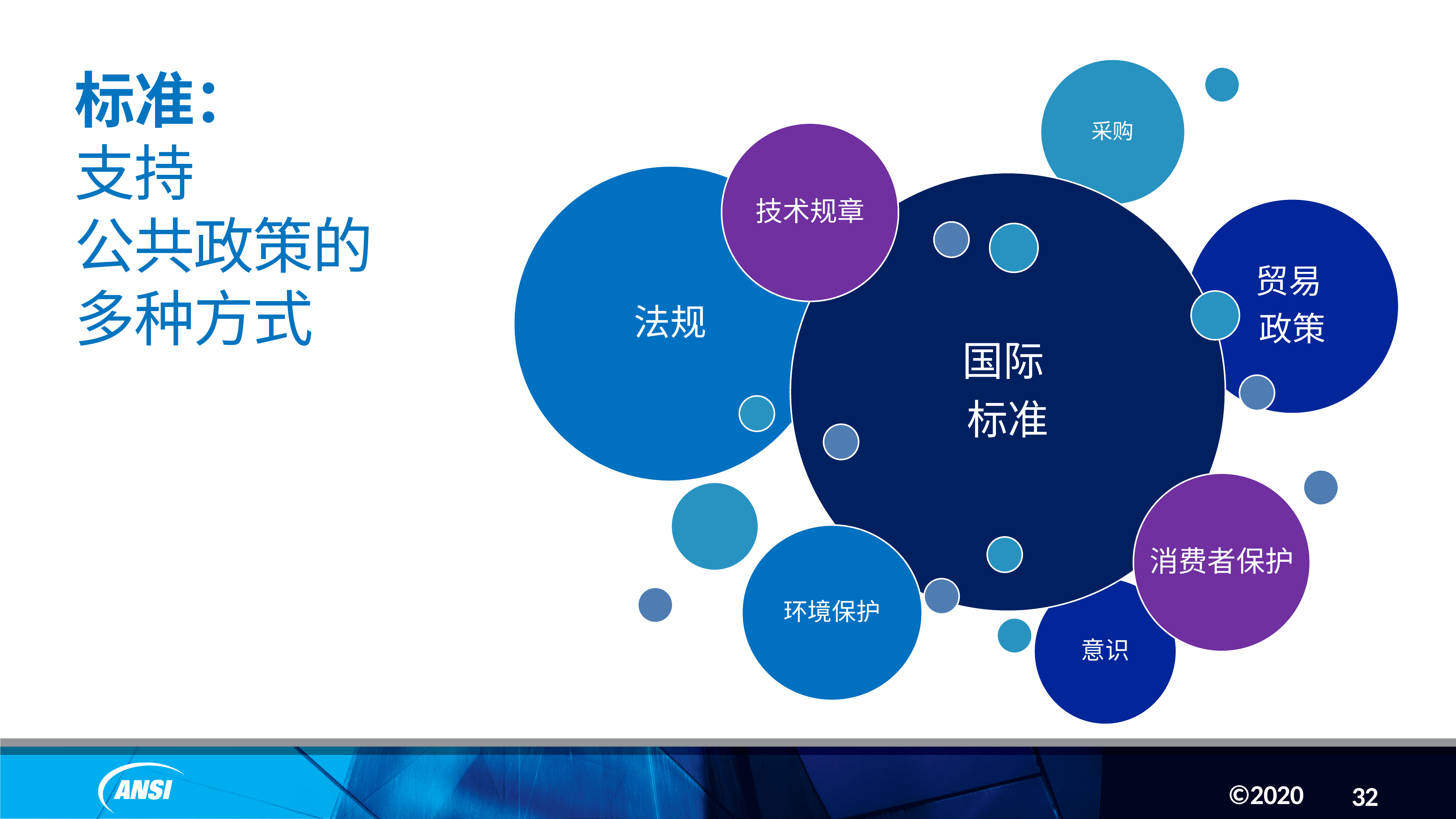

标准：
支持
公共政策的多种方式
采购

技术规章
国际
标准
贸易
政策

消费者保护

环境保护

法规
意识
32